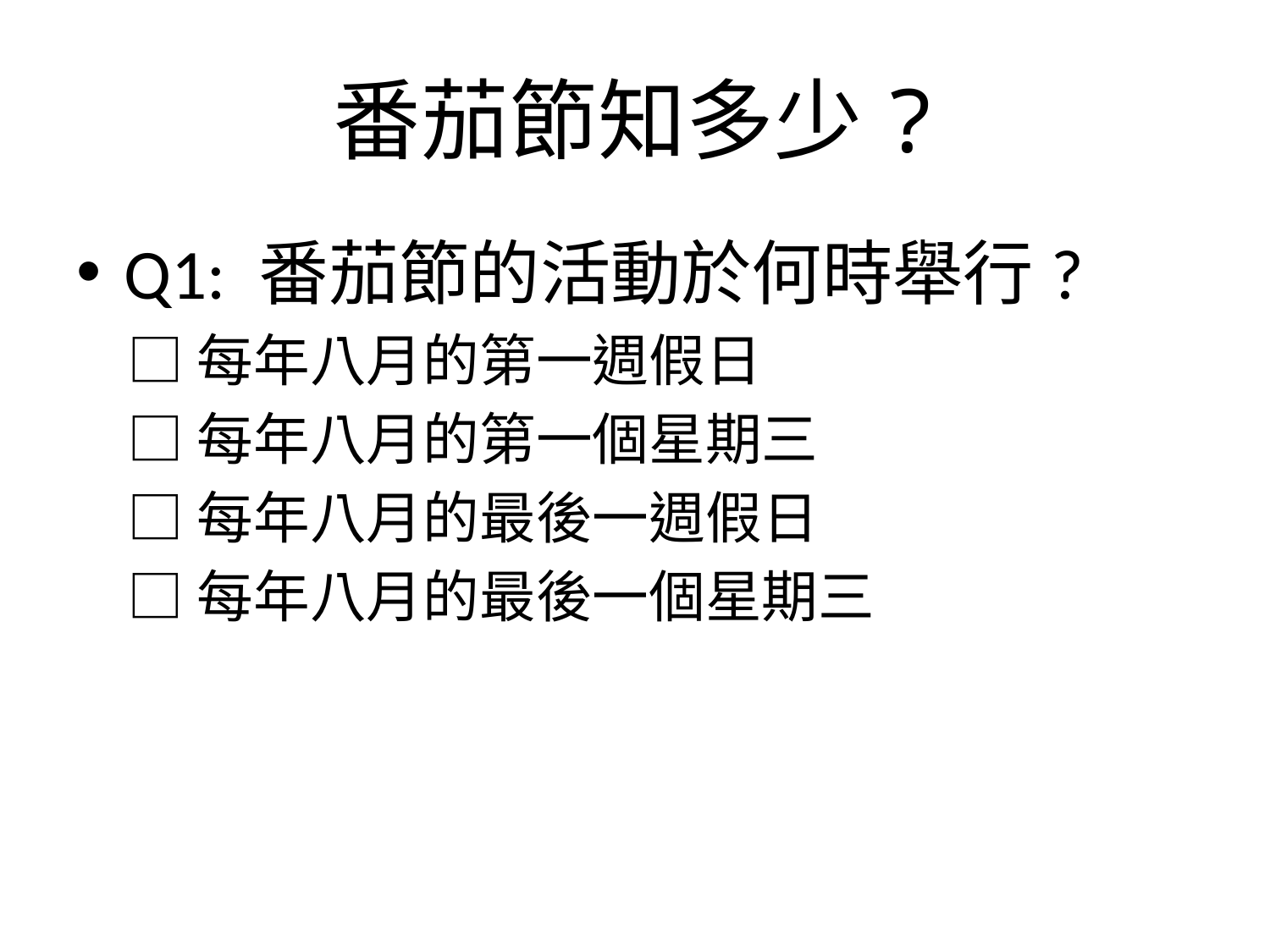

# 番茄節知多少?
Q1: 番茄節的活動於何時舉行?
    □每年八月的第一週假日
    □每年八月的第一個星期三
    □每年八月的最後一週假日
    □每年八月的最後一個星期三